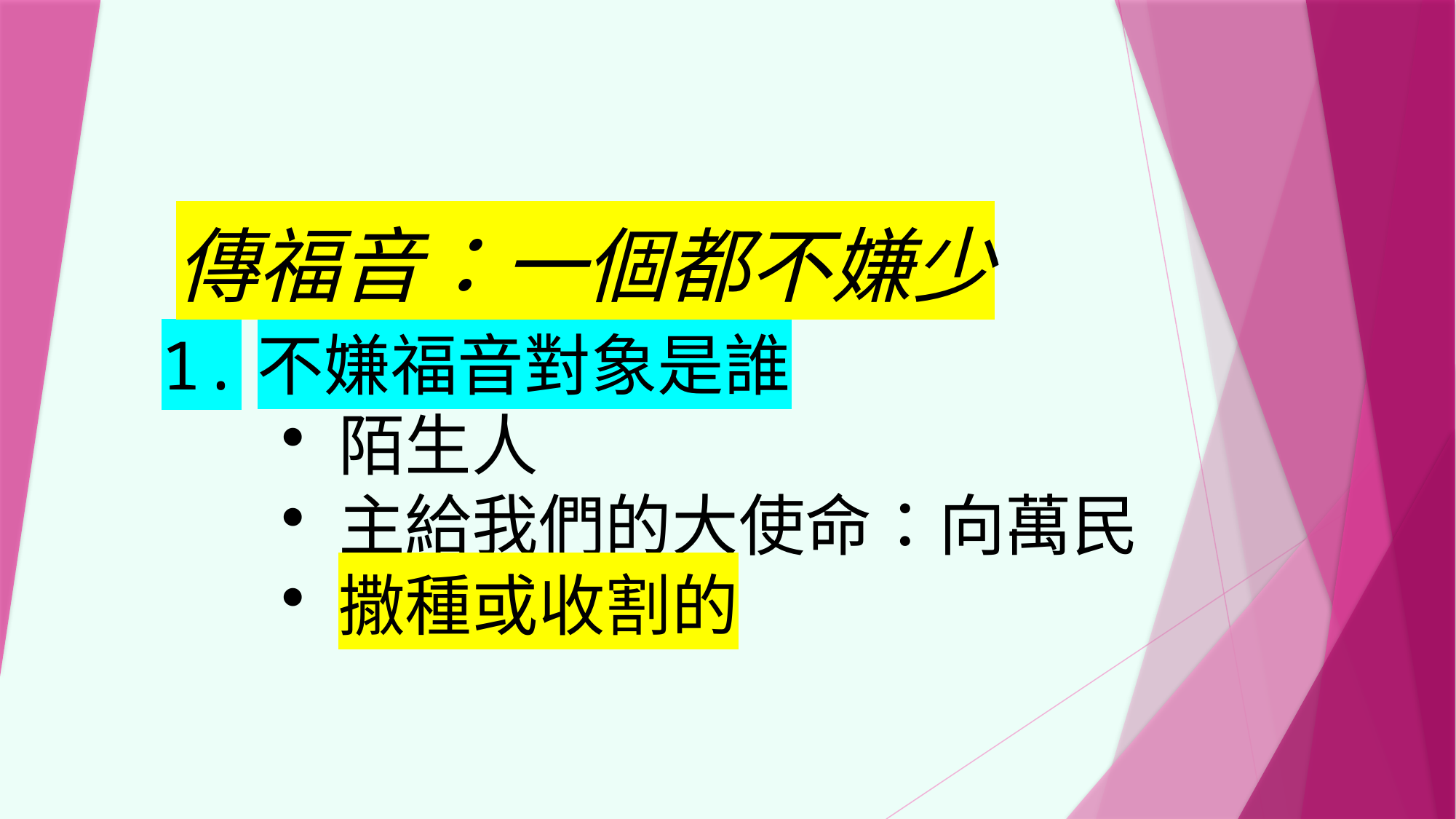

傳福音：一個都不嫌少
1.不嫌福音對象是誰
陌生人
主給我們的大使命：向萬民
撒種或收割的